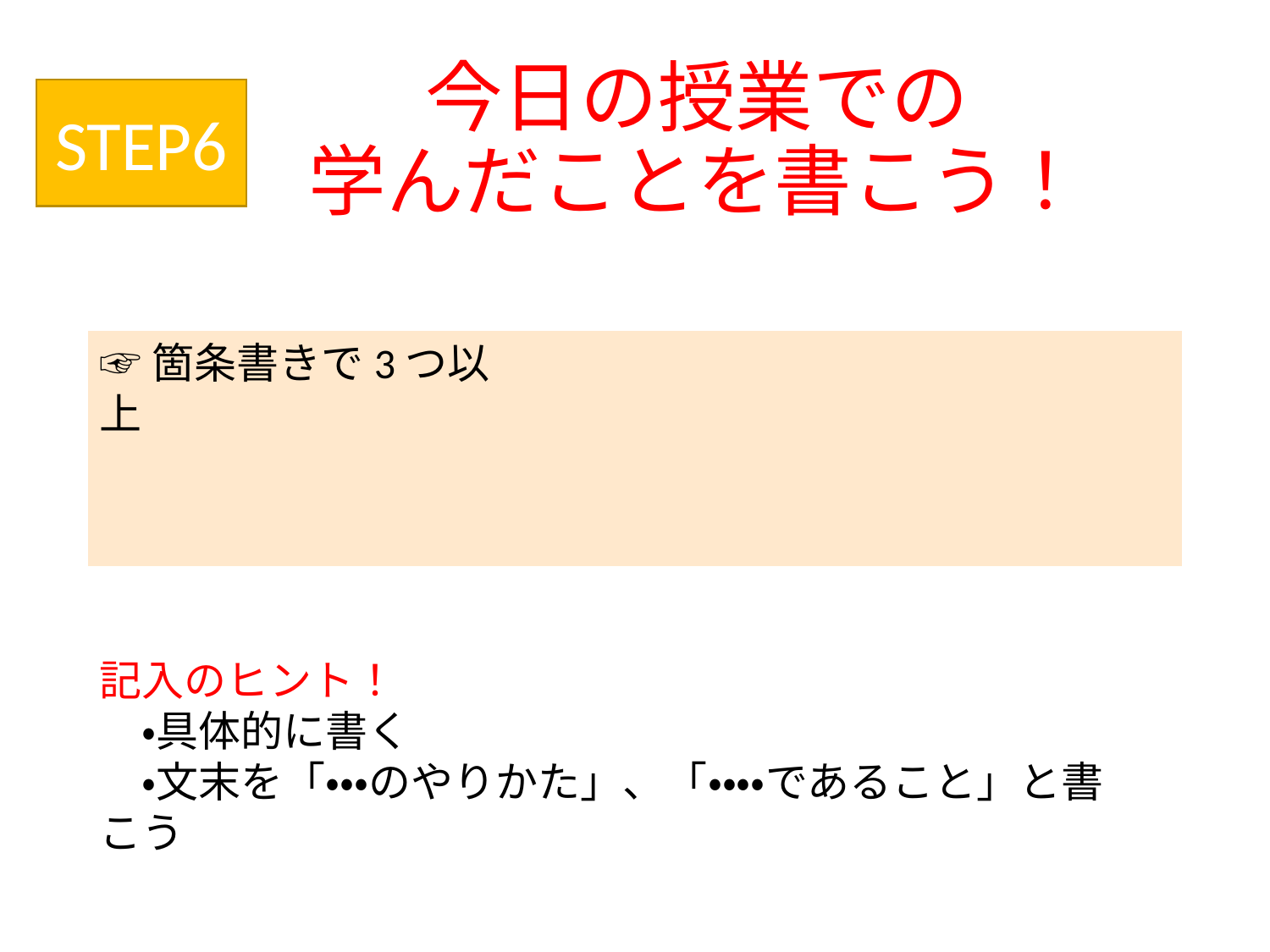

# 今日の授業での 学んだことを書こう！
STEP6
|  |
| --- |
☞箇条書きで3つ以上
記入のヒント！
　・具体的に書く
　・文末を「・・・のやりかた」、「・・・・であること」と書こう